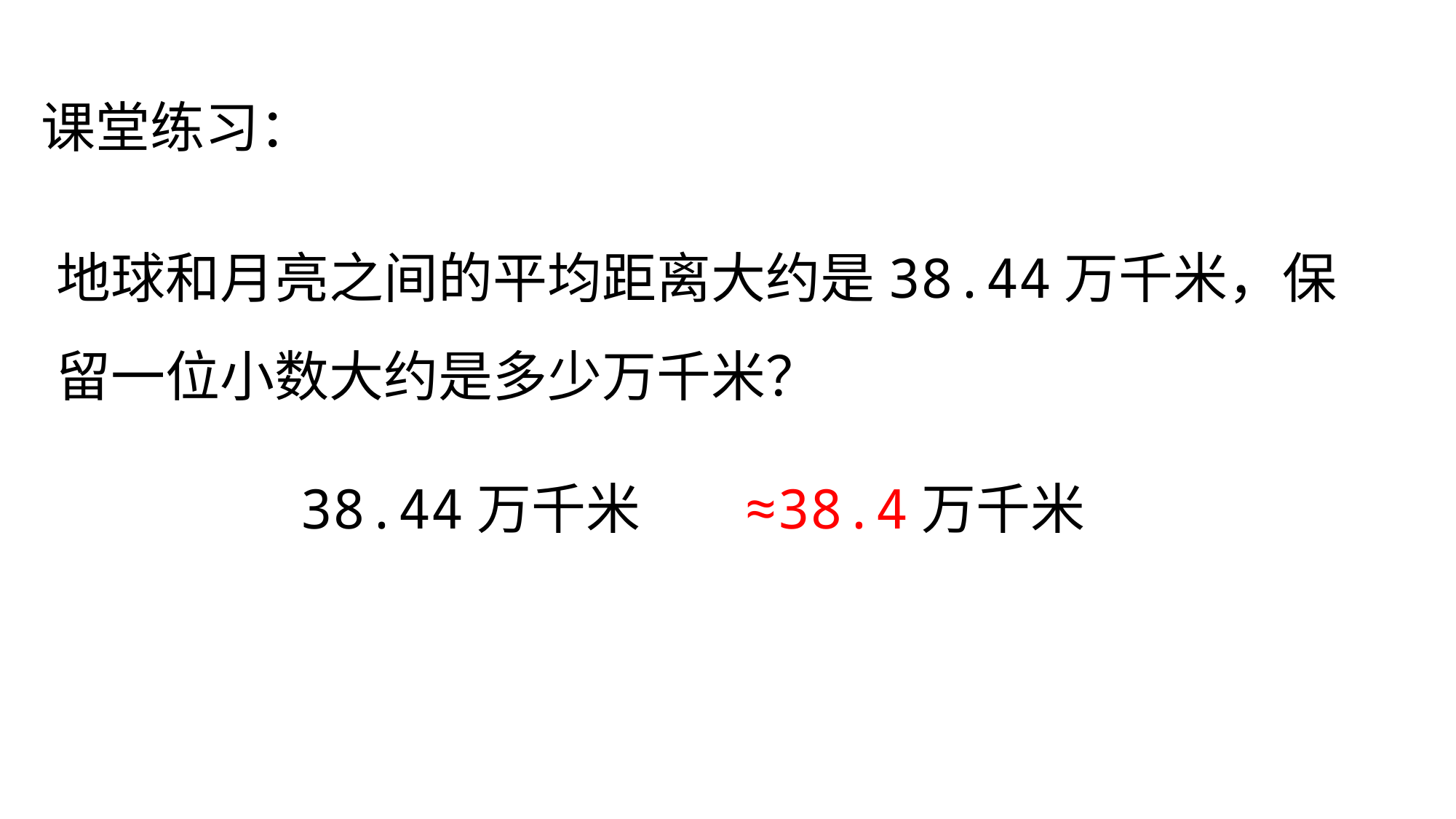

课堂练习：
地球和月亮之间的平均距离大约是38.44万千米，保留一位小数大约是多少万千米？
38.44万千米
≈38.4万千米